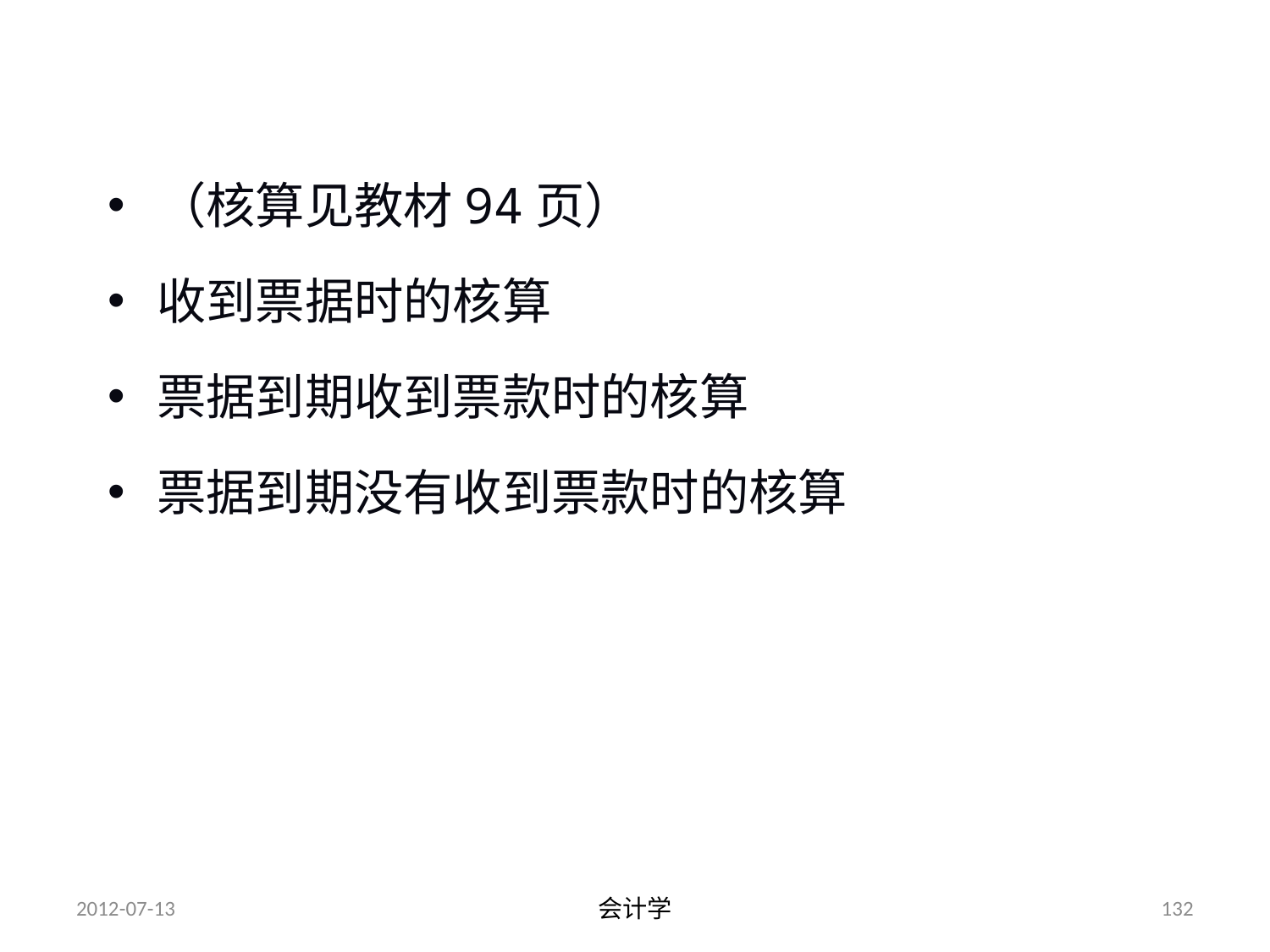

# （二）应收票据的账务处理
（核算见教材94页）
收到票据时的核算
票据到期收到票款时的核算
票据到期没有收到票款时的核算
2012-07-13
会计学
132